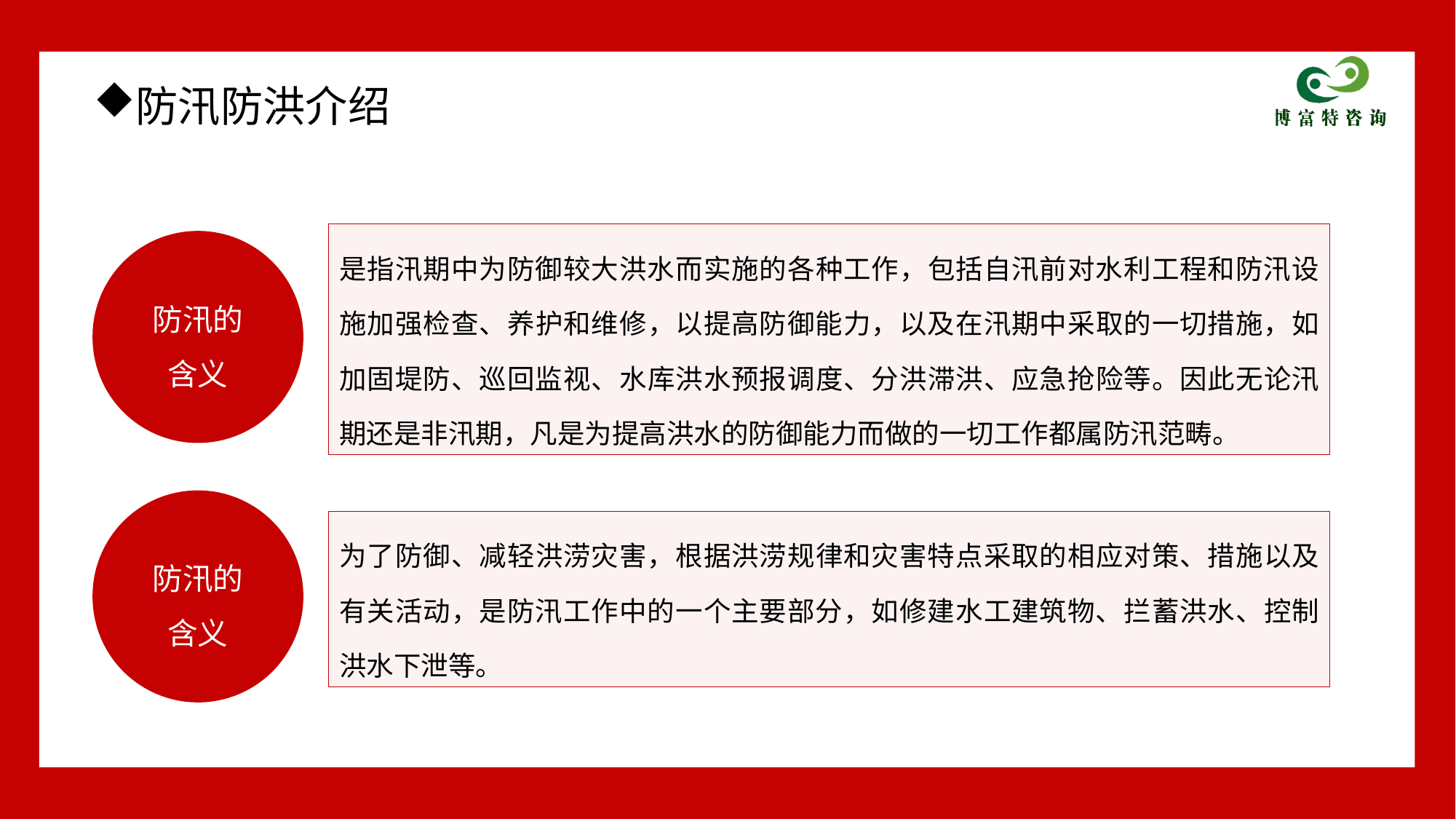

防汛防洪介绍
是指汛期中为防御较大洪水而实施的各种工作，包括自汛前对水利工程和防汛设施加强检查、养护和维修，以提高防御能力，以及在汛期中采取的一切措施，如加固堤防、巡回监视、水库洪水预报调度、分洪滞洪、应急抢险等。因此无论汛期还是非汛期，凡是为提高洪水的防御能力而做的一切工作都属防汛范畴。
防汛的
含义
防汛的
含义
为了防御、减轻洪涝灾害，根据洪涝规律和灾害特点采取的相应对策、措施以及有关活动，是防汛工作中的一个主要部分，如修建水工建筑物、拦蓄洪水、控制洪水下泄等。